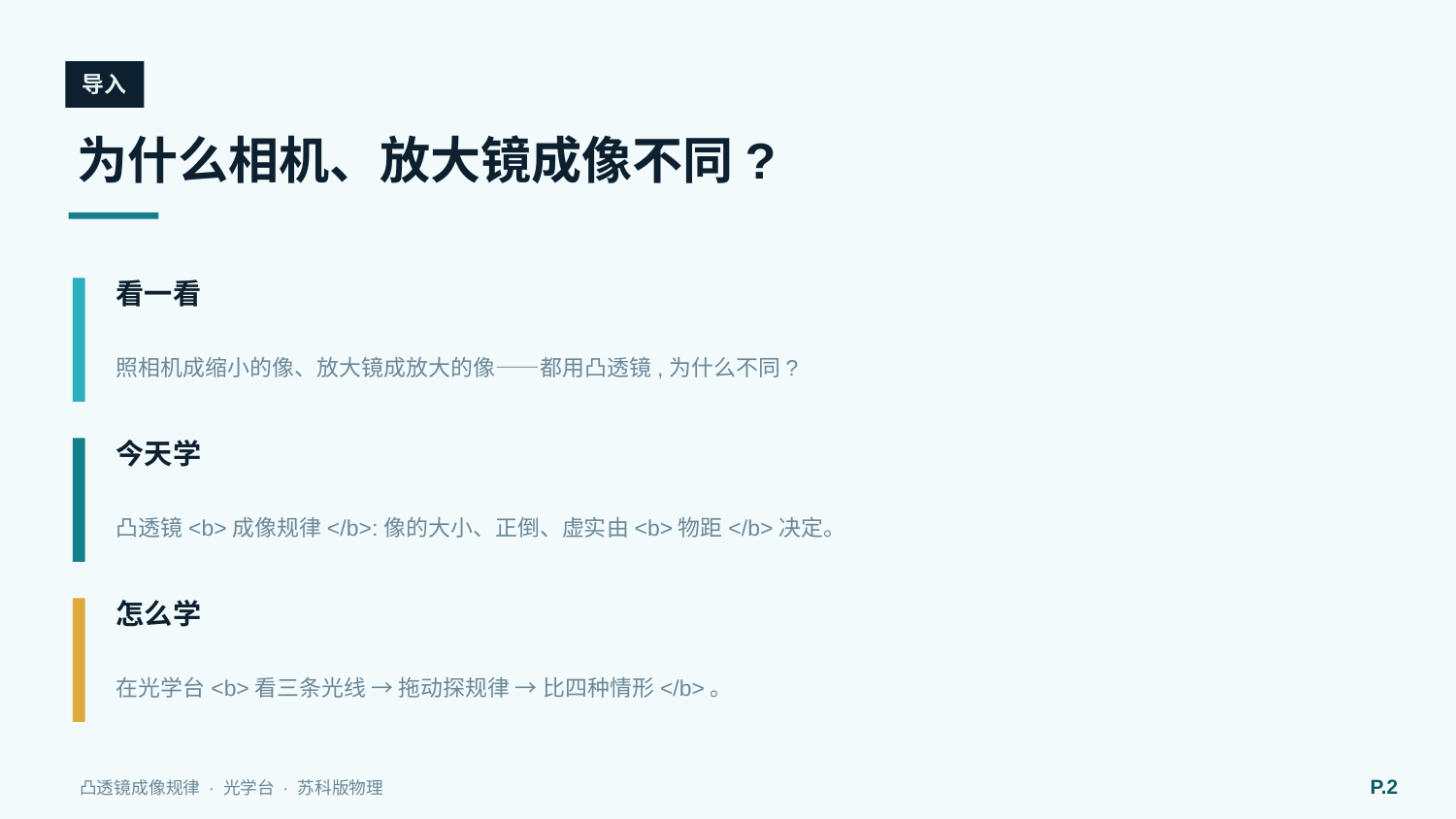

导入

为什么相机、放大镜成像不同?

看一看

照相机成缩小的像、放大镜成放大的像——都用凸透镜,为什么不同?
今天学

凸透镜<b>成像规律</b>:像的大小、正倒、虚实由<b>物距</b>决定。
怎么学

在光学台<b>看三条光线 → 拖动探规律 → 比四种情形</b>。
P.2
凸透镜成像规律 · 光学台 · 苏科版物理